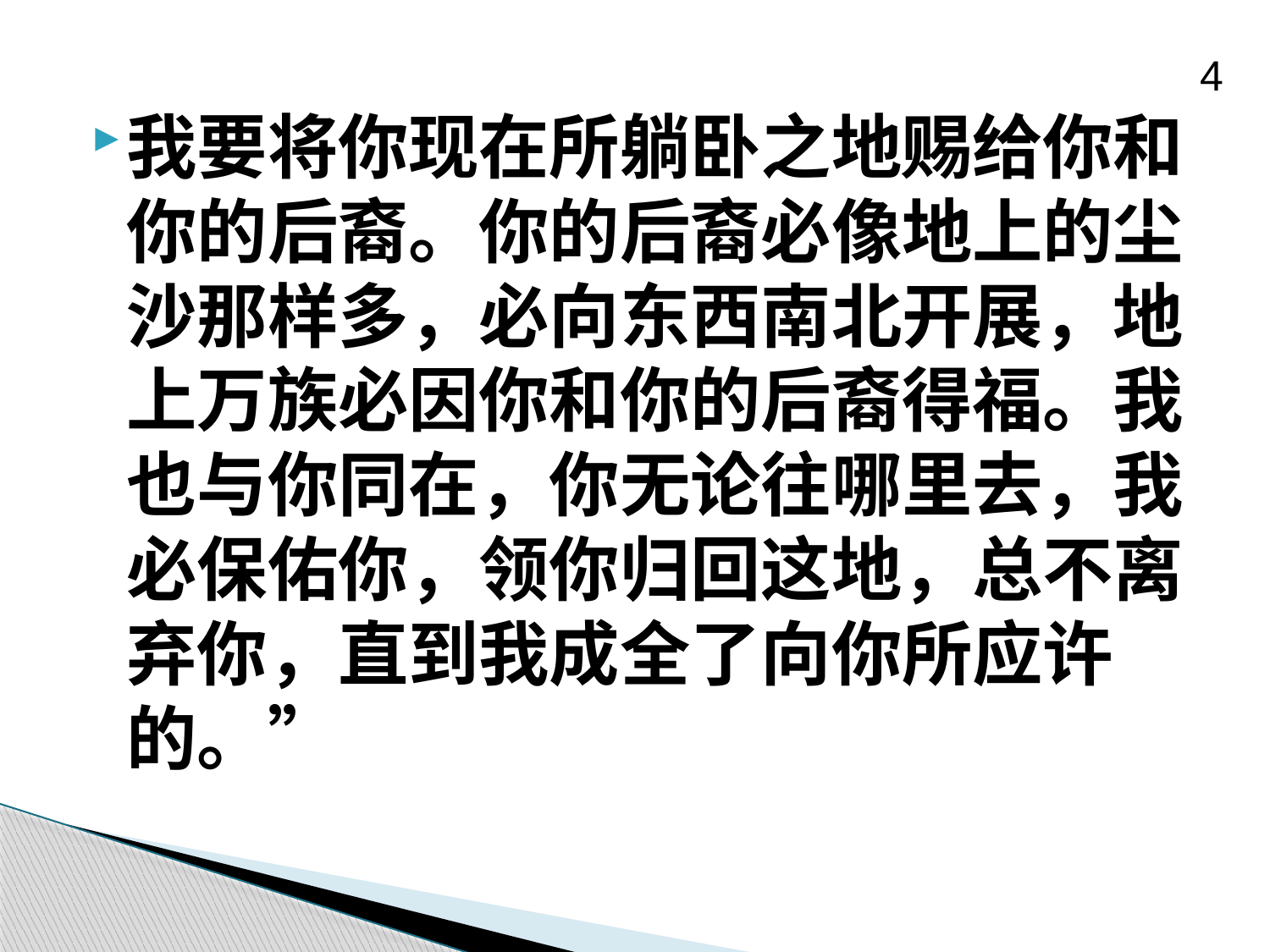

4
我要将你现在所躺卧之地赐给你和你的后裔。你的后裔必像地上的尘沙那样多，必向东西南北开展，地上万族必因你和你的后裔得福。我也与你同在，你无论往哪里去，我必保佑你，领你归回这地，总不离弃你，直到我成全了向你所应许的。”